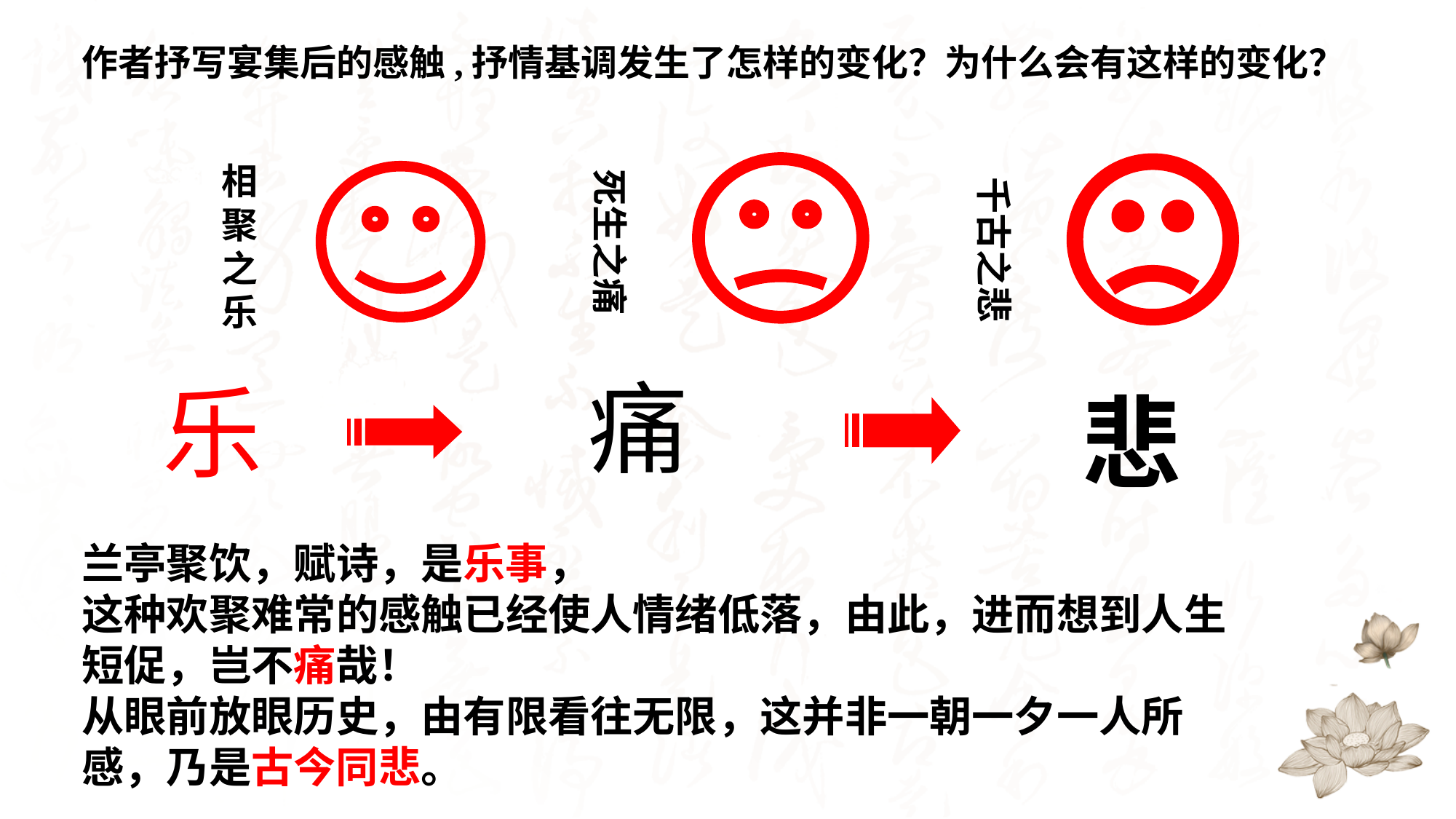

作者抒写宴集后的感触,抒情基调发生了怎样的变化？为什么会有这样的变化？
相
聚
之
乐
死生之痛

千古之悲
痛
乐
悲

兰亭聚饮，赋诗，是乐事，
这种欢聚难常的感触已经使人情绪低落，由此，进而想到人生短促，岂不痛哉！
从眼前放眼历史，由有限看往无限，这并非一朝一夕一人所感，乃是古今同悲。